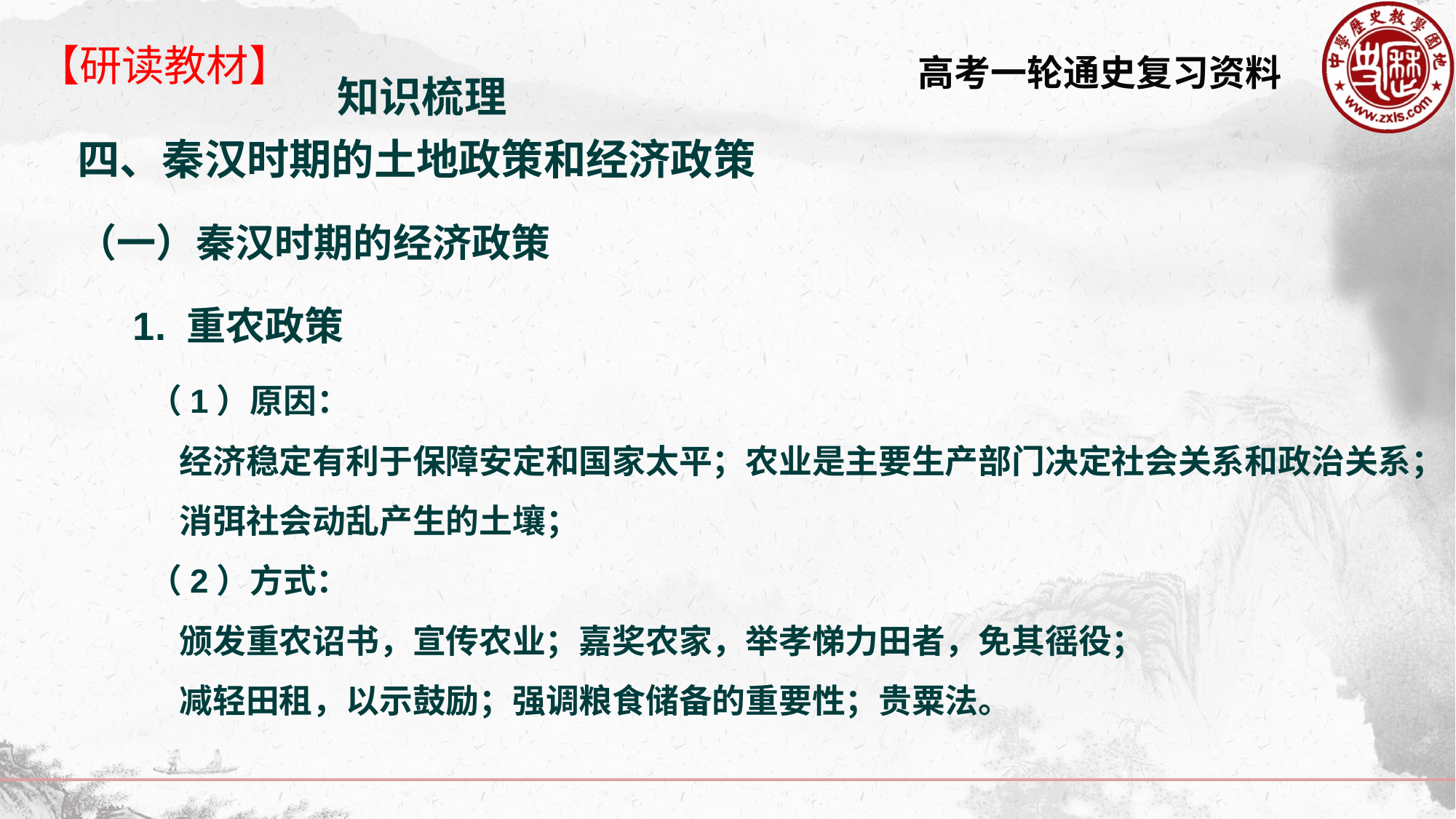

【研读教材】
知识梳理
四、秦汉时期的土地政策和经济政策
（一）秦汉时期的经济政策
1. 重农政策
（1）原因：
   经济稳定有利于保障安定和国家太平；农业是主要生产部门决定社会关系和政治关系；
   消弭社会动乱产生的土壤；
（2）方式：
   颁发重农诏书，宣传农业；嘉奖农家，举孝悌力田者，免其徭役；
   减轻田租，以示鼓励；强调粮食储备的重要性；贵粟法。